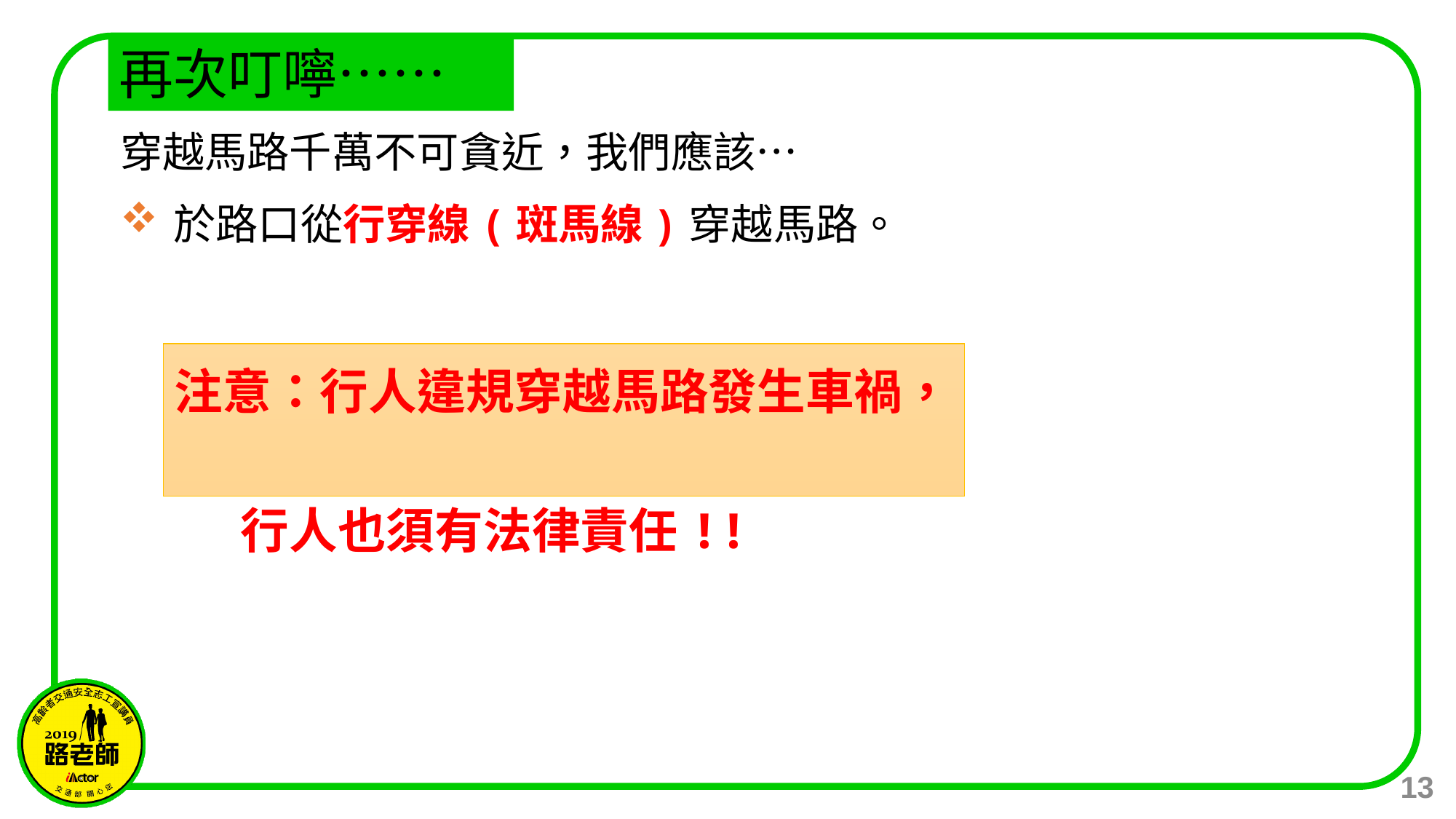

# 再次叮嚀……
穿越馬路千萬不可貪近，我們應該…
於路口從行穿線(斑馬線)穿越馬路。
注意：行人違規穿越馬路發生車禍，
      行人也須有法律責任!!
13